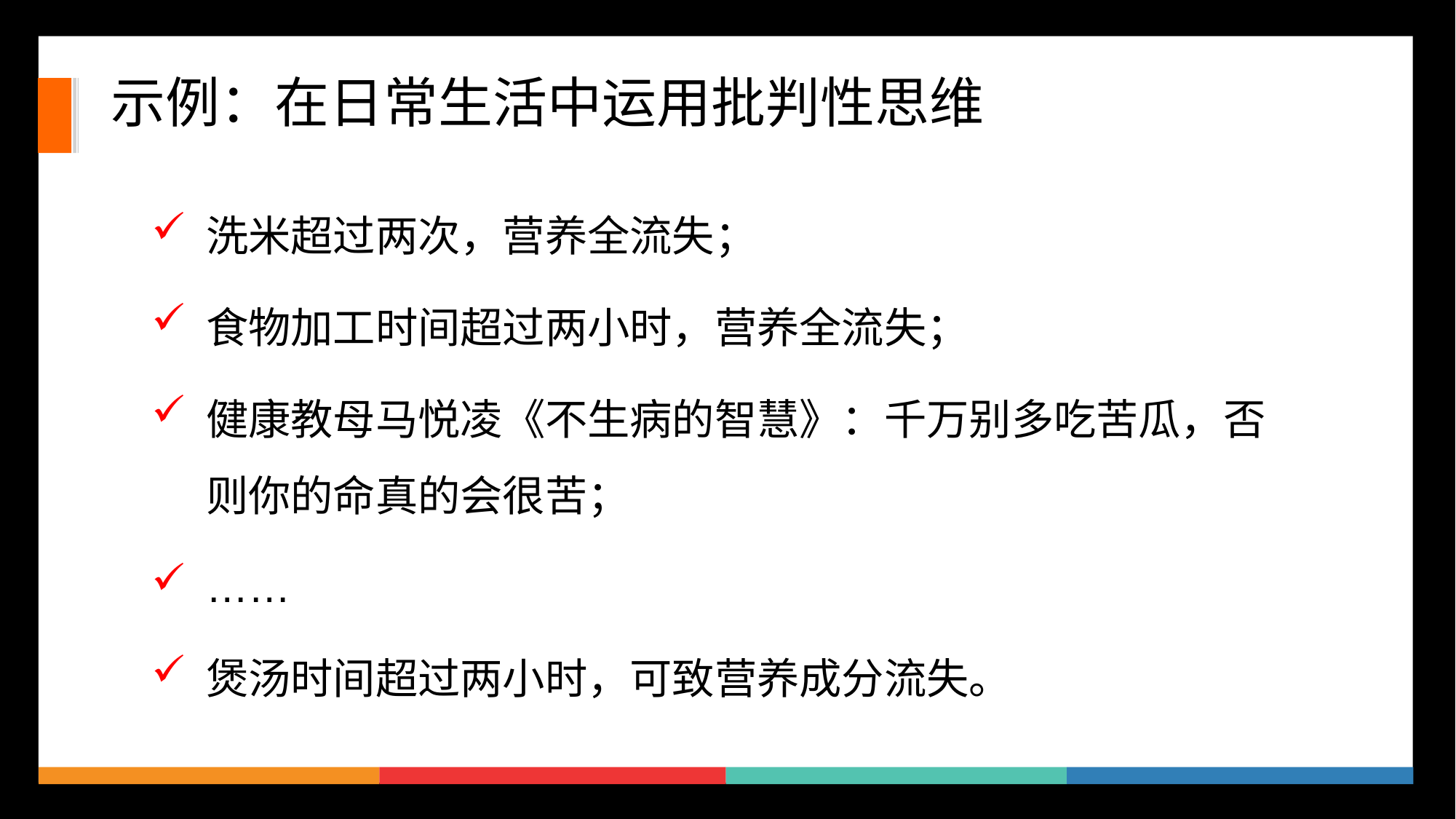

# 示例：在日常生活中运用批判性思维

洗米超过两次，营养全流失；
食物加工时间超过两小时，营养全流失；
健康教母马悦凌《不生病的智慧》：千万别多吃苦瓜，否则你的命真的会很苦；
……
煲汤时间超过两小时，可致营养成分流失。